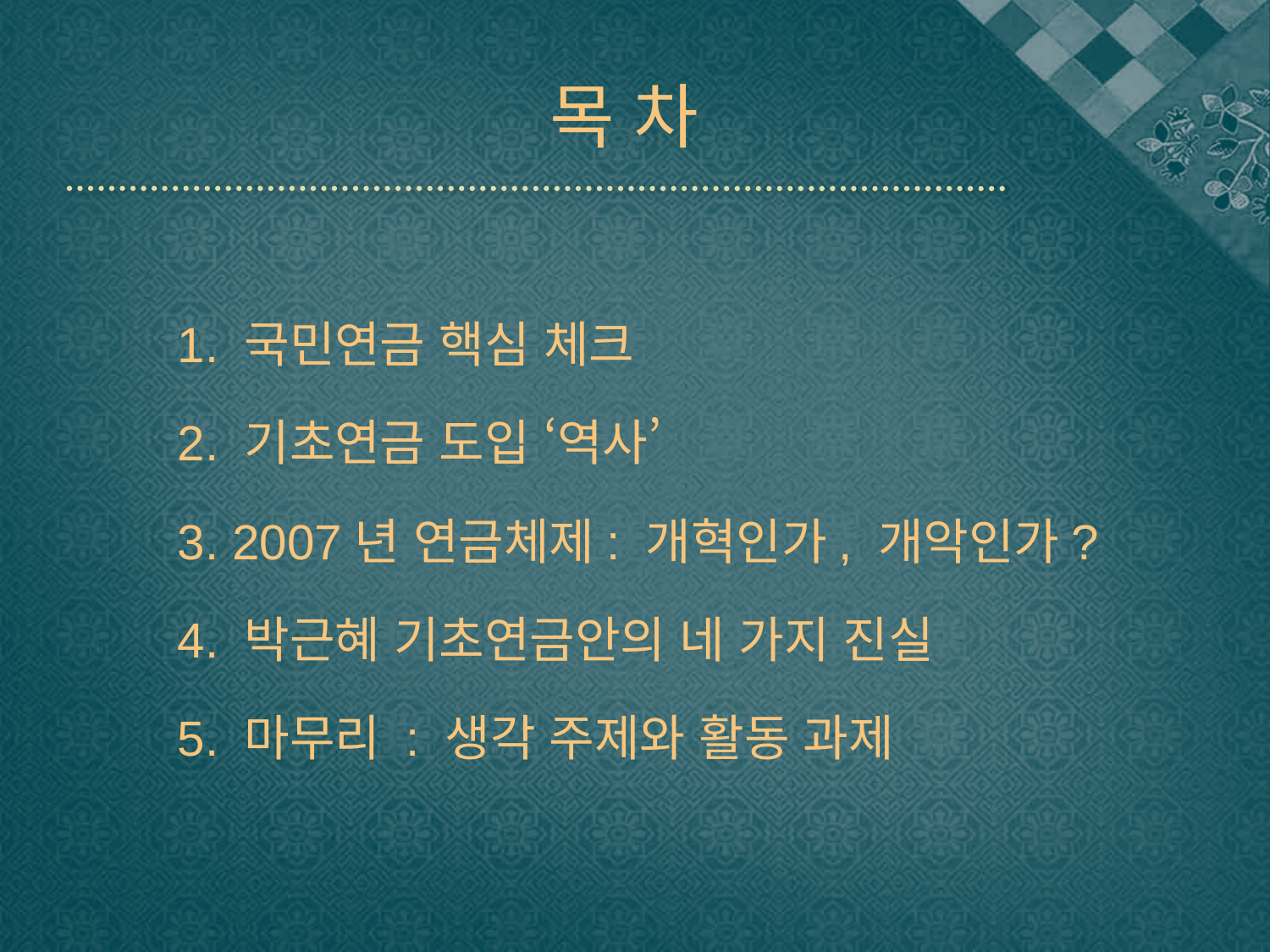

# 목 차

1. 국민연금 핵심 체크
2. 기초연금 도입 ‘역사’
3. 2007년 연금체제: 개혁인가, 개악인가?
4. 박근혜 기초연금안의 네 가지 진실
5. 마무리 : 생각 주제와 활동 과제